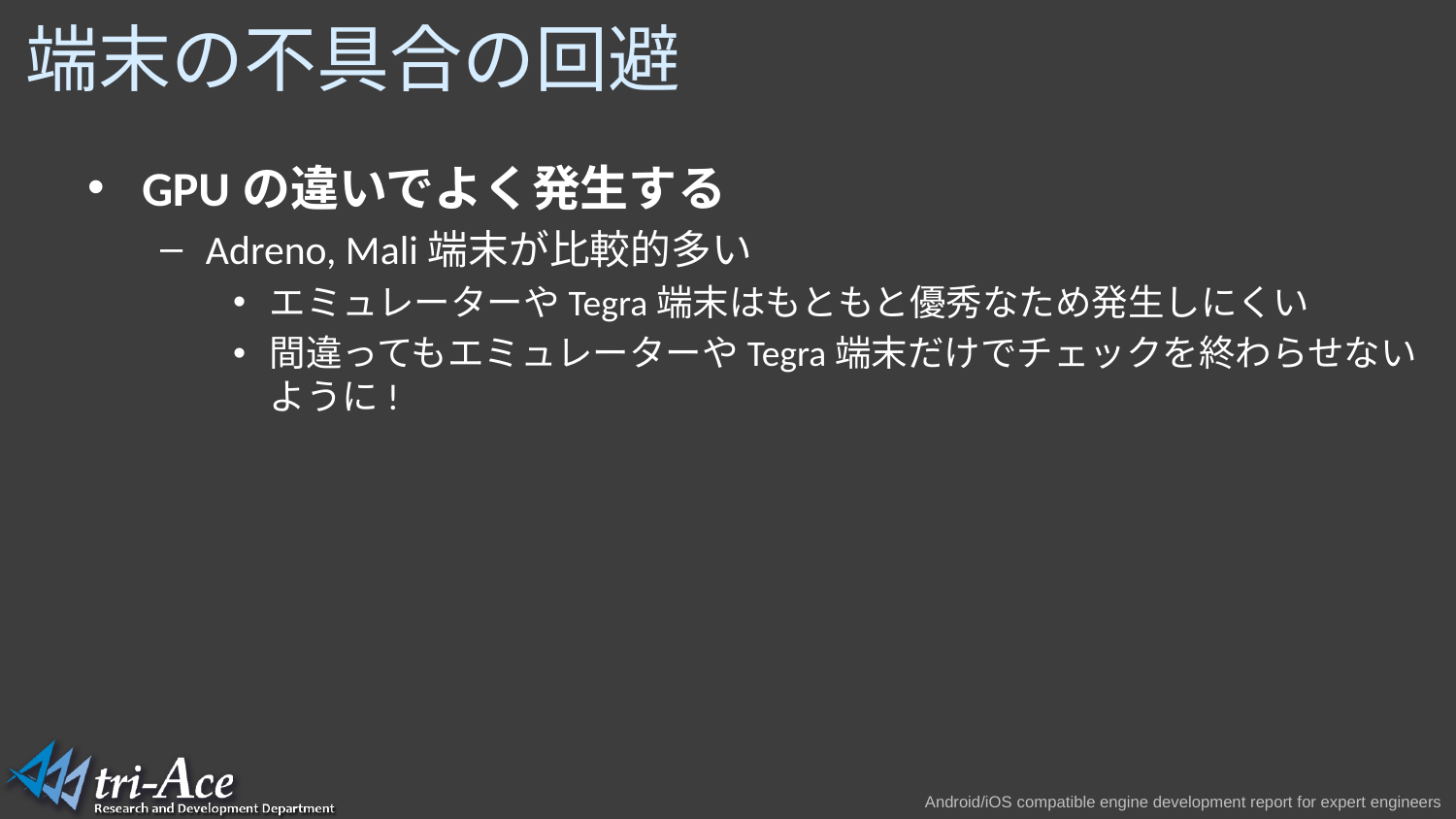

# 端末の不具合の回避
GPUの違いでよく発生する
Adreno, Mali端末が比較的多い
エミュレーターやTegra端末はもともと優秀なため発生しにくい
間違ってもエミュレーターやTegra端末だけでチェックを終わらせないように!